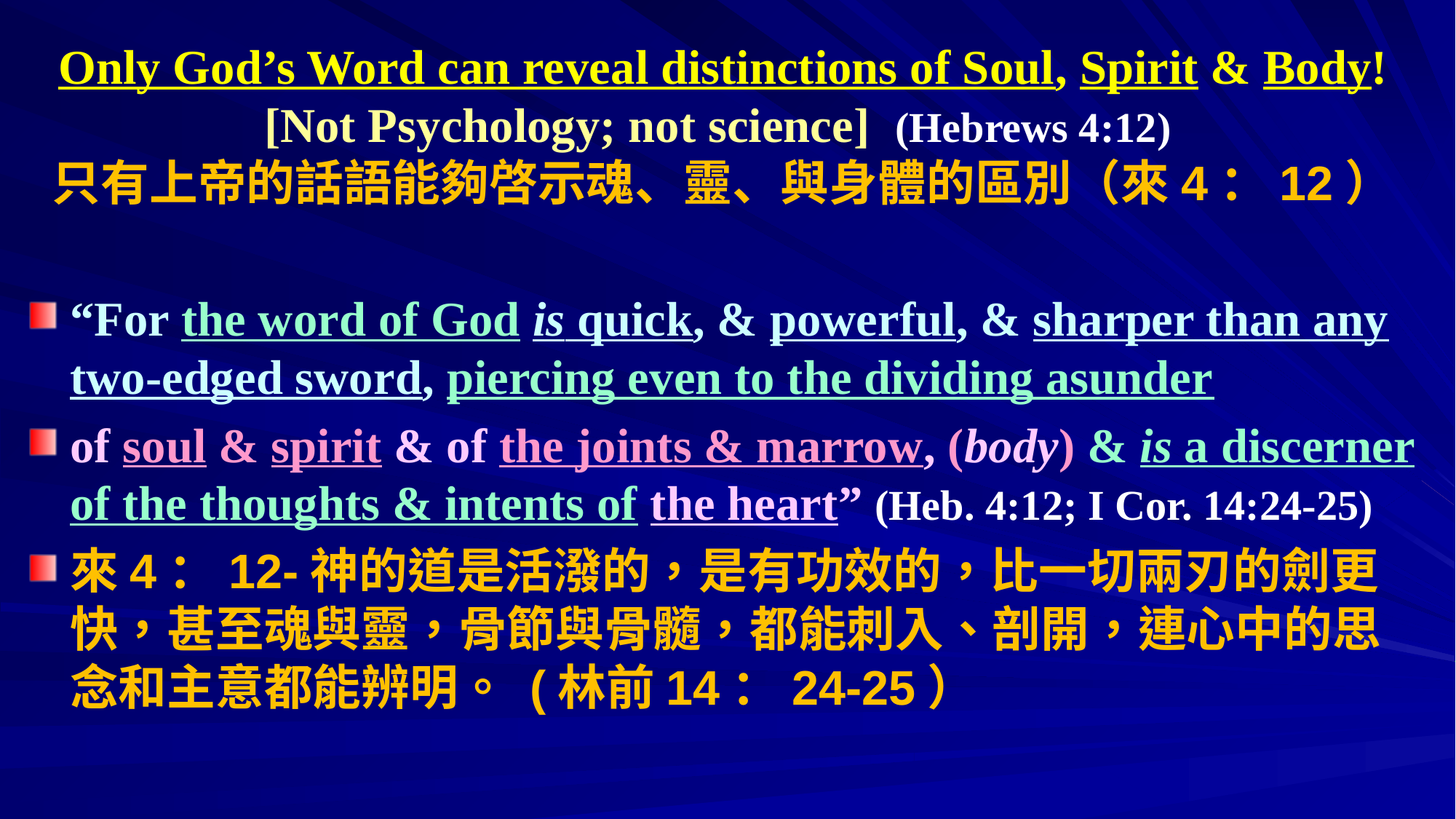

# Only God’s Word can reveal distinctions of Soul, Spirit & Body! [Not Psychology; not science]  (Hebrews 4:12) 只有上帝的話語能夠啓示魂、靈、與身體的區別（來4：12）
“For the word of God is quick, & powerful, & sharper than any two-edged sword, piercing even to the dividing asunder
of soul & spirit & of the joints & marrow, (body) & is a discerner of the thoughts & intents of the heart” (Heb. 4:12; I Cor. 14:24-25)
來4：12-神的道是活潑的，是有功效的，比一切兩刃的劍更快，甚至魂與靈，骨節與骨髓，都能刺入、剖開，連心中的思念和主意都能辨明。 (林前14：24-25）